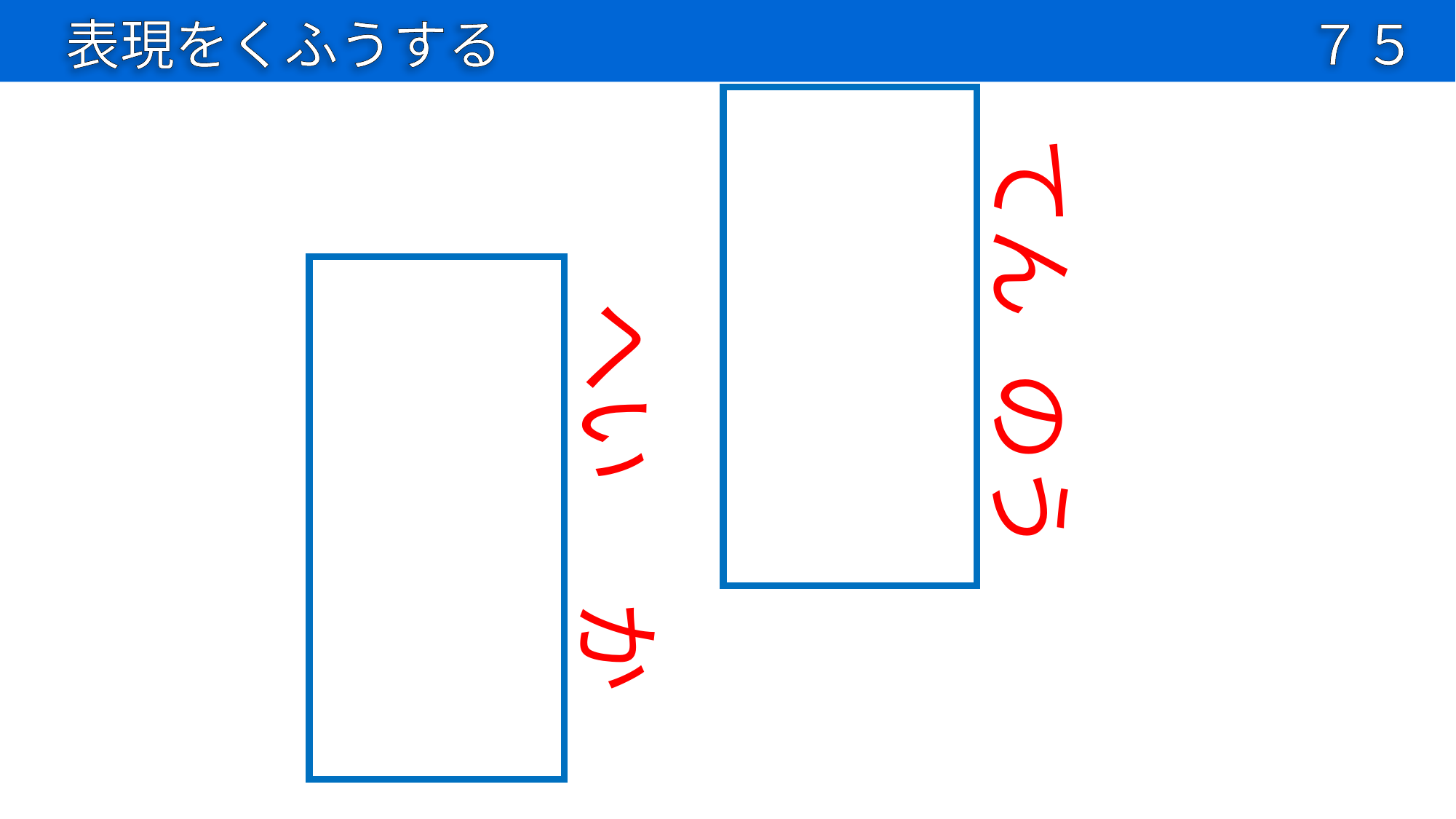

表現をくふうする
７５
天皇

てん
陛下

へい
のう
か